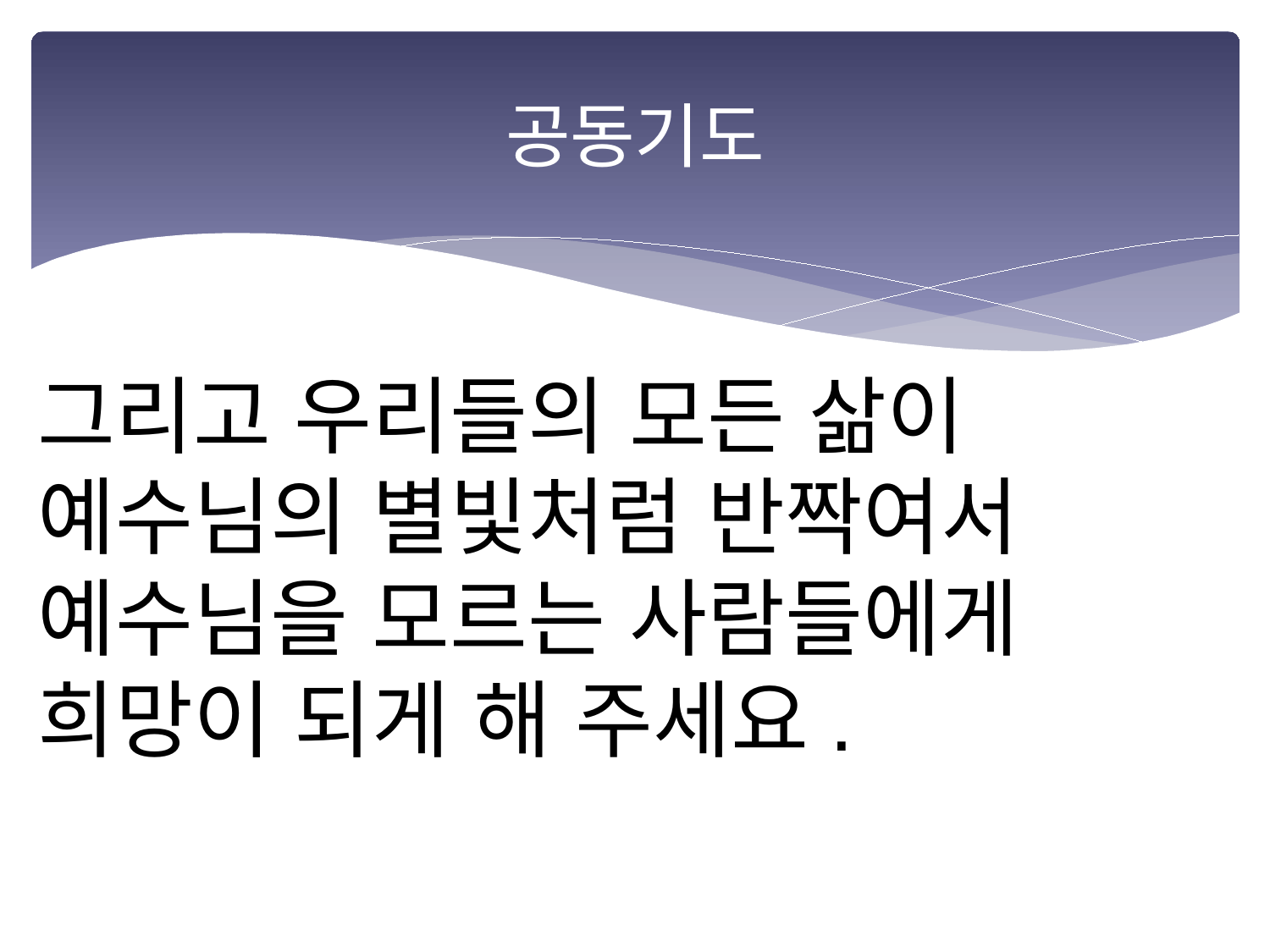

# 공동기도

그리고 우리들의 모든 삶이
예수님의 별빛처럼 반짝여서
예수님을 모르는 사람들에게
희망이 되게 해 주세요.